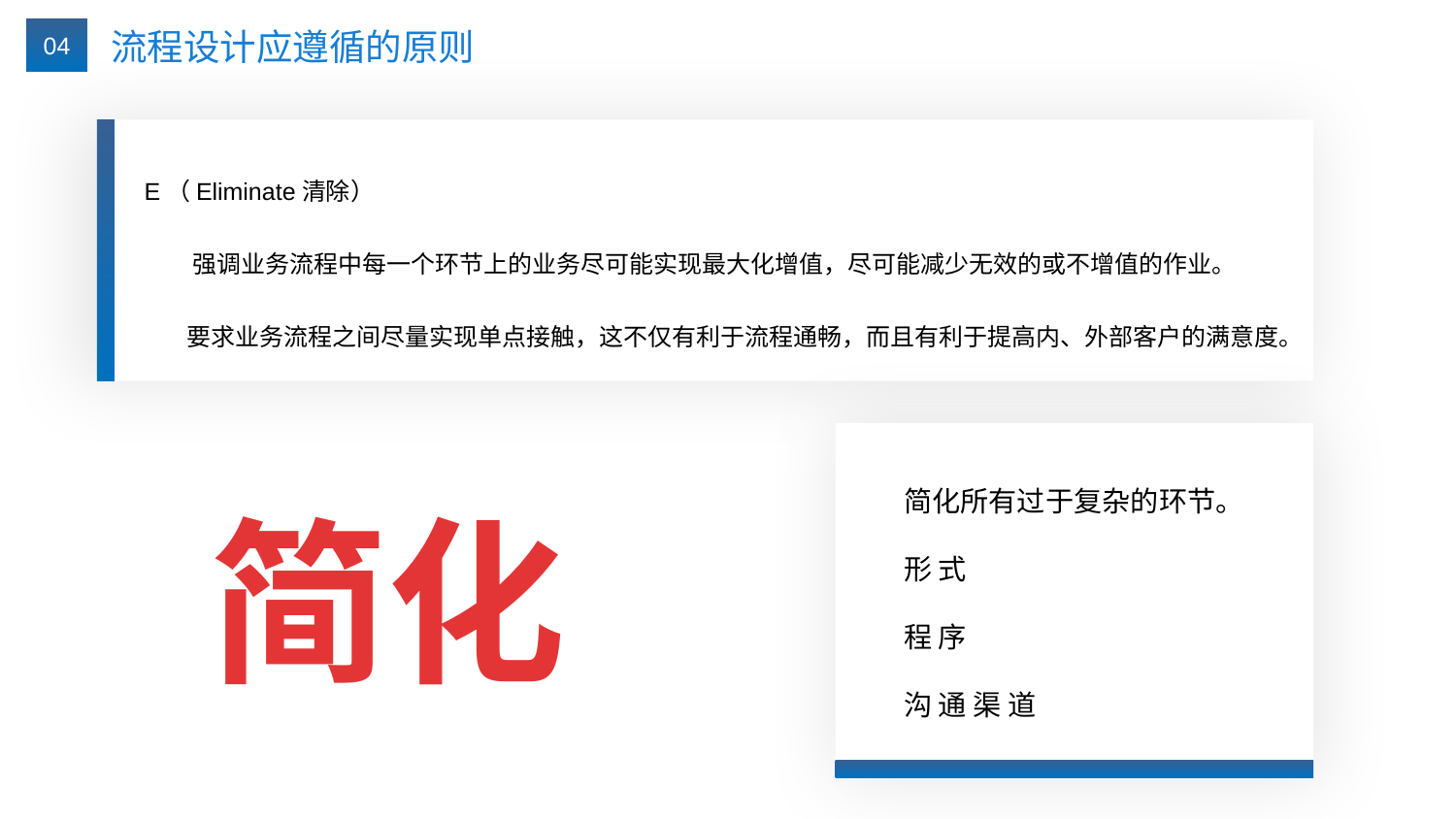

04
流程设计应遵循的原则

E（Eliminate清除）
        强调业务流程中每一个环节上的业务尽可能实现最大化增值，尽可能减少无效的或不增值的作业。
       要求业务流程之间尽量实现单点接触，这不仅有利于流程通畅，而且有利于提高内、外部客户的满意度。

简化所有过于复杂的环节。
形 式
程 序
沟 通 渠 道
简化